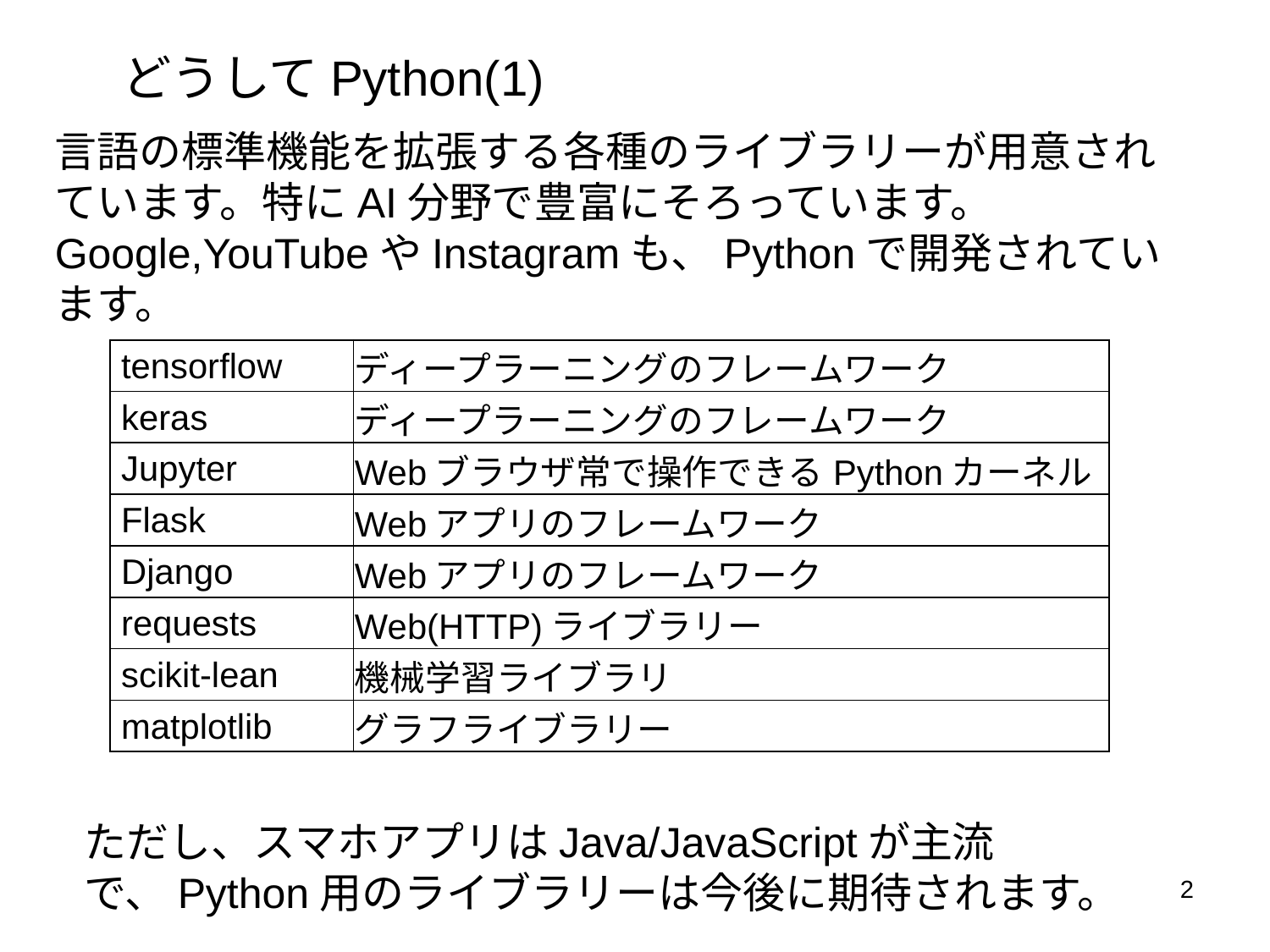

どうしてPython(1)
言語の標準機能を拡張する各種のライブラリーが用意されています。特にAI分野で豊富にそろっています。
Google,YouTubeやInstagramも、Pythonで開発されています。
| tensorflow | ディープラーニングのフレームワーク |
| --- | --- |
| keras | ディープラーニングのフレームワーク |
| Jupyter | Webブラウザ常で操作できるPythonカーネル |
| Flask | Webアプリのフレームワーク |
| Django | Webアプリのフレームワーク |
| requests | Web(HTTP)ライブラリー |
| scikit-lean | 機械学習ライブラリ |
| matplotlib | グラフライブラリー |

ただし、スマホアプリはJava/JavaScriptが主流で、Python用のライブラリーは今後に期待されます。
2